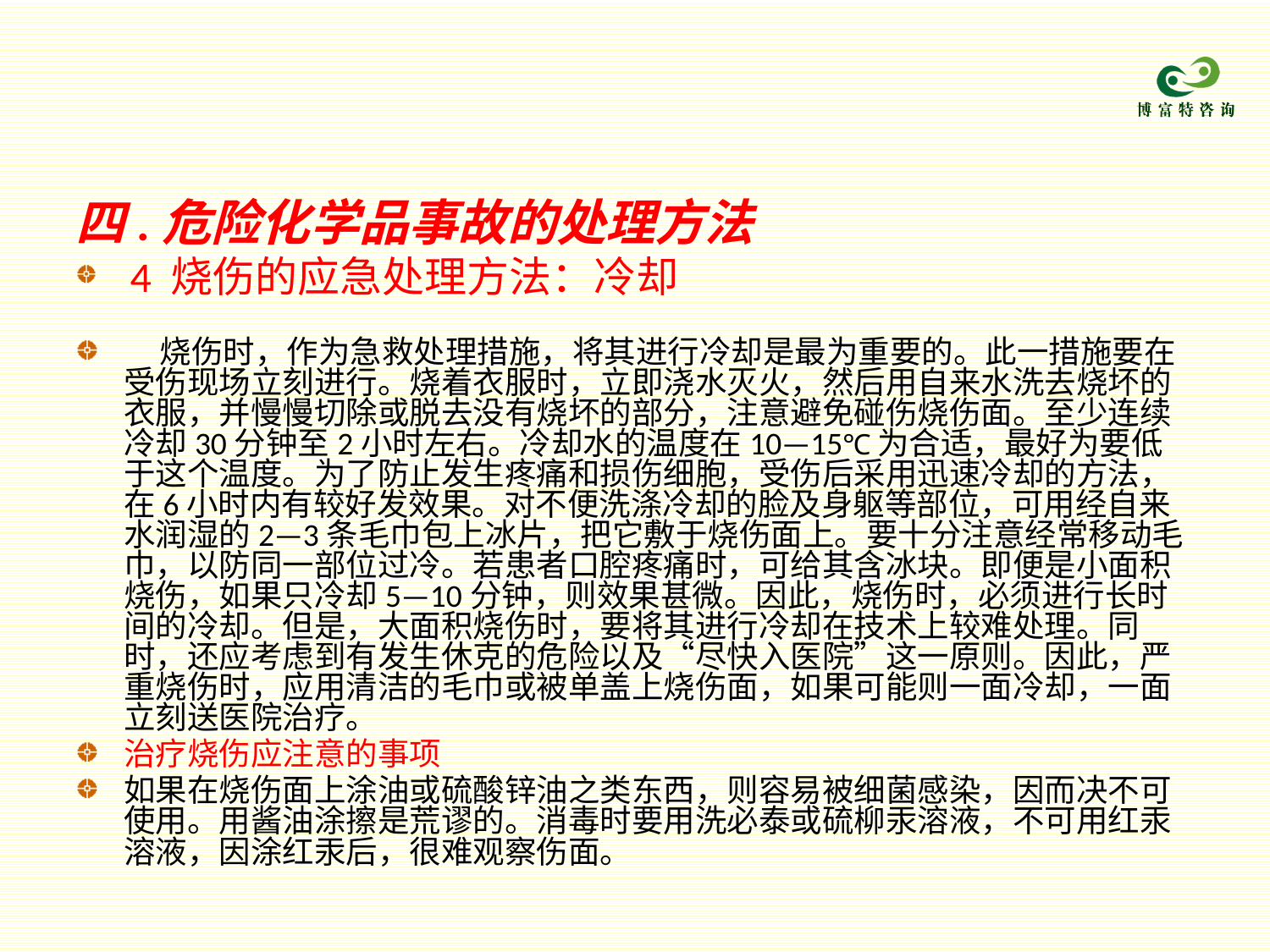

四.危险化学品事故的处理方法
 4 烧伤的应急处理方法：冷却

    烧伤时，作为急救处理措施，将其进行冷却是最为重要的。此一措施要在受伤现场立刻进行。烧着衣服时，立即浇水灭火，然后用自来水洗去烧坏的衣服，并慢慢切除或脱去没有烧坏的部分，注意避免碰伤烧伤面。至少连续冷却30分钟至2小时左右。冷却水的温度在10—15℃为合适，最好为要低于这个温度。为了防止发生疼痛和损伤细胞，受伤后采用迅速冷却的方法，在6小时内有较好发效果。对不便洗涤冷却的脸及身躯等部位，可用经自来水润湿的2—3条毛巾包上冰片，把它敷于烧伤面上。要十分注意经常移动毛巾，以防同一部位过冷。若患者口腔疼痛时，可给其含冰块。即便是小面积烧伤，如果只冷却5—10分钟，则效果甚微。因此，烧伤时，必须进行长时间的冷却。但是，大面积烧伤时，要将其进行冷却在技术上较难处理。同时，还应考虑到有发生休克的危险以及“尽快入医院”这一原则。因此，严重烧伤时，应用清洁的毛巾或被单盖上烧伤面，如果可能则一面冷却，一面立刻送医院治疗。
治疗烧伤应注意的事项
如果在烧伤面上涂油或硫酸锌油之类东西，则容易被细菌感染，因而决不可使用。用酱油涂擦是荒谬的。消毒时要用洗必泰或硫柳汞溶液，不可用红汞溶液，因涂红汞后，很难观察伤面。